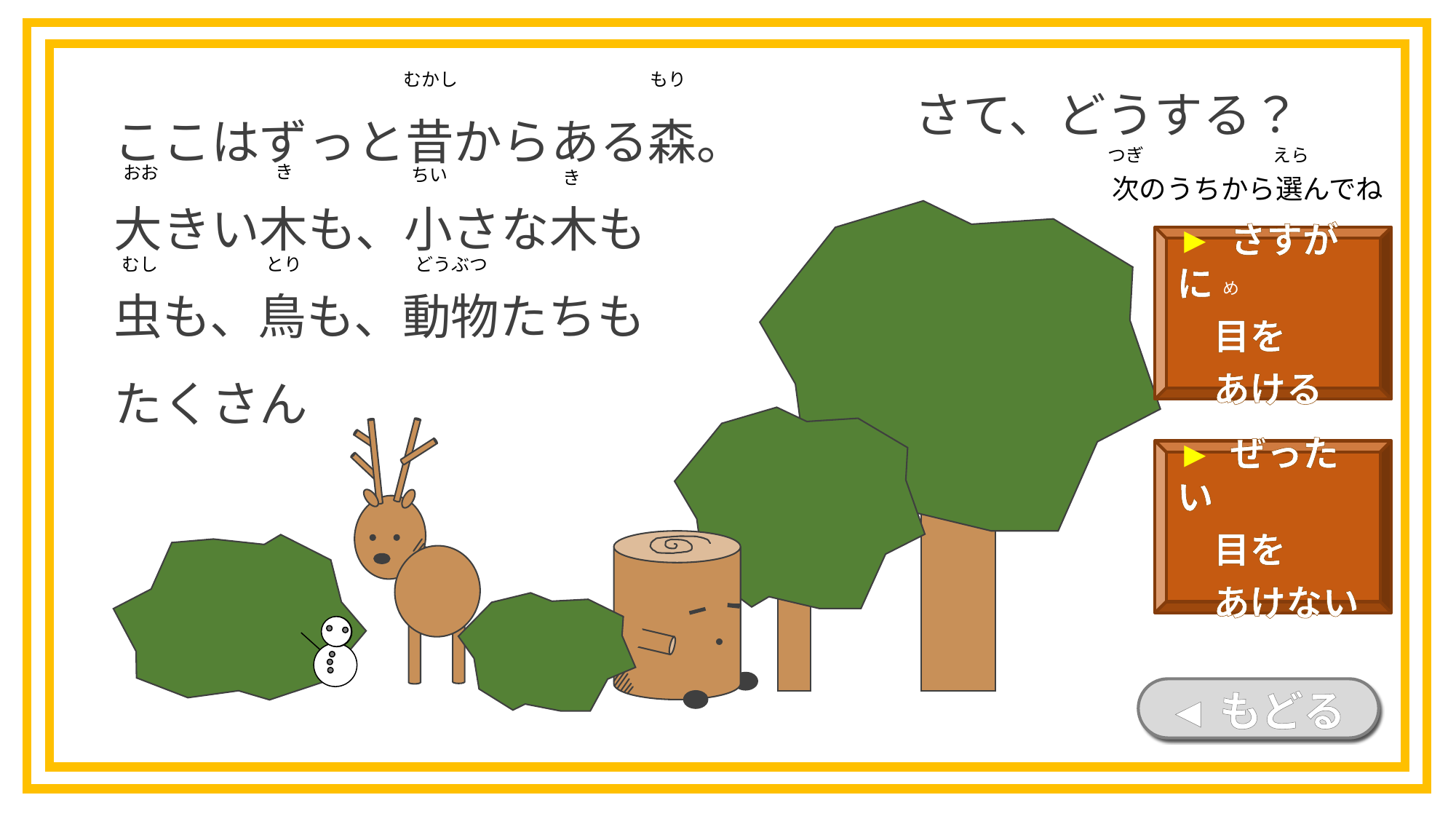

さて、どうする？
もり
むかし
ここはずっと昔からある森。
大きい木も、小さな木も
虫も、鳥も、動物たちも
たくさん
つぎ
えら
次のうちから選んでね
き
おお
ちい
き

► さすがに
　目を
　あける
むし
とり
どうぶつ
め

► ぜったい
　目を
　あけない

◄もどる